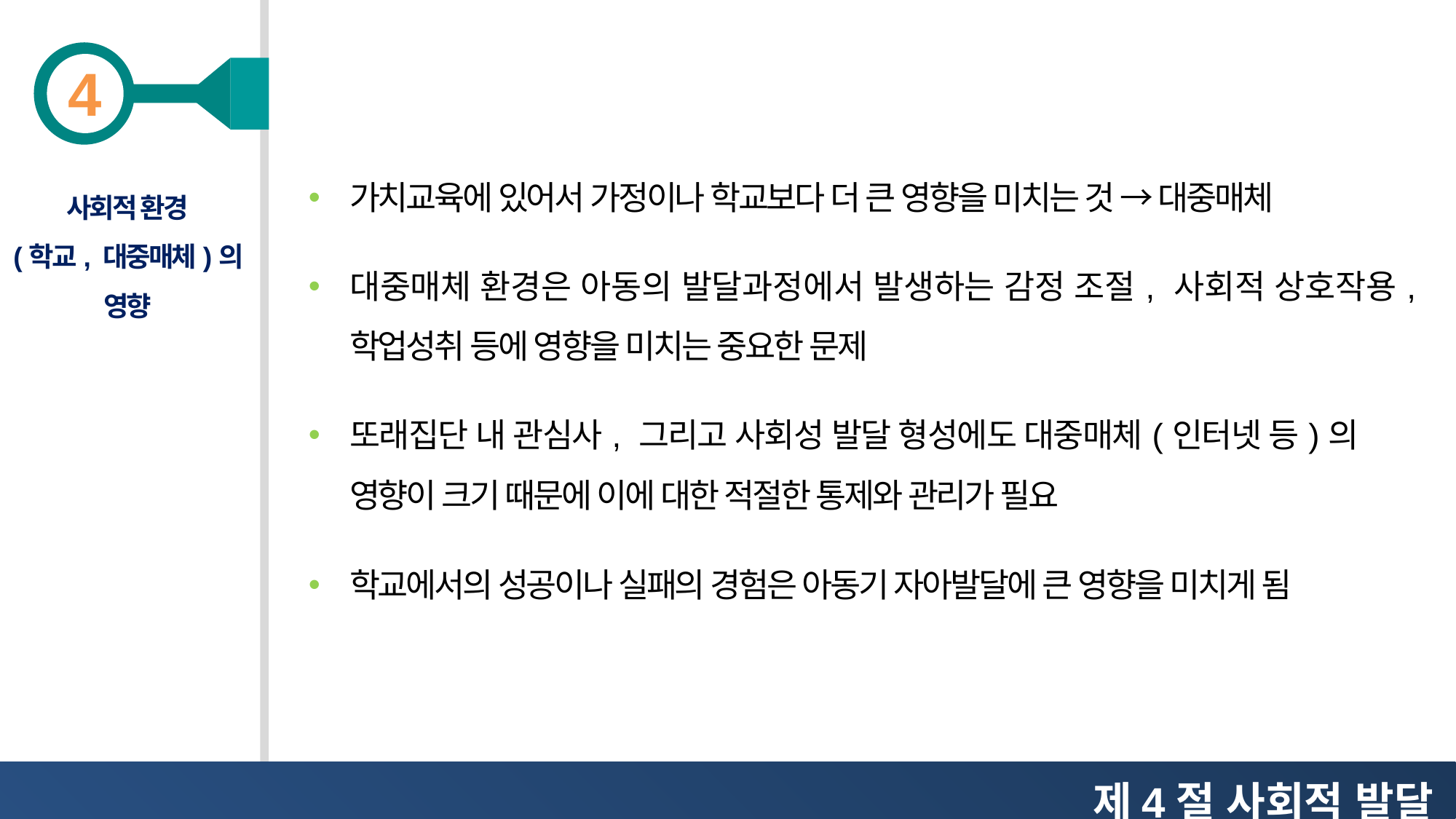

가치교육에 있어서 가정이나 학교보다 더 큰 영향을 미치는 것 → 대중매체

대중매체 환경은 아동의 발달과정에서 발생하는 감정 조절, 사회적 상호작용, 학업성취 등에 영향을 미치는 중요한 문제

또래집단 내 관심사, 그리고 사회성 발달 형성에도 대중매체(인터넷 등)의        영향이 크기 때문에 이에 대한 적절한 통제와 관리가 필요

학교에서의 성공이나 실패의 경험은 아동기 자아발달에 큰 영향을 미치게 됨
사회적 환경
(학교, 대중매체)의 영향
제4절 사회적 발달